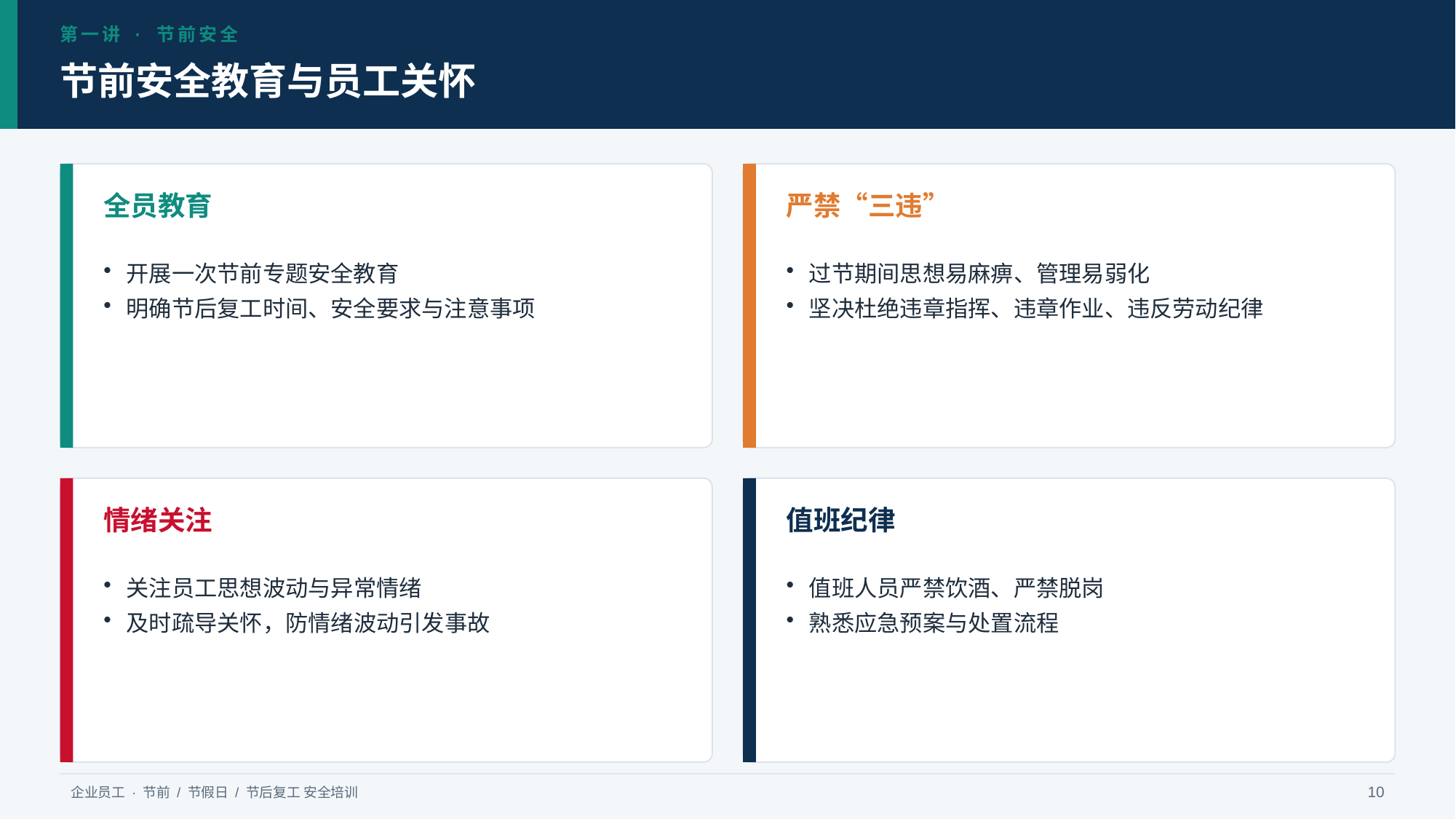

第一讲 · 节前安全
节前安全教育与员工关怀

全员教育
严禁“三违”
开展一次节前专题安全教育
明确节后复工时间、安全要求与注意事项
过节期间思想易麻痹、管理易弱化
坚决杜绝违章指挥、违章作业、违反劳动纪律

情绪关注
值班纪律
关注员工思想波动与异常情绪
及时疏导关怀，防情绪波动引发事故
值班人员严禁饮酒、严禁脱岗
熟悉应急预案与处置流程

企业员工 · 节前 / 节假日 / 节后复工 安全培训
10